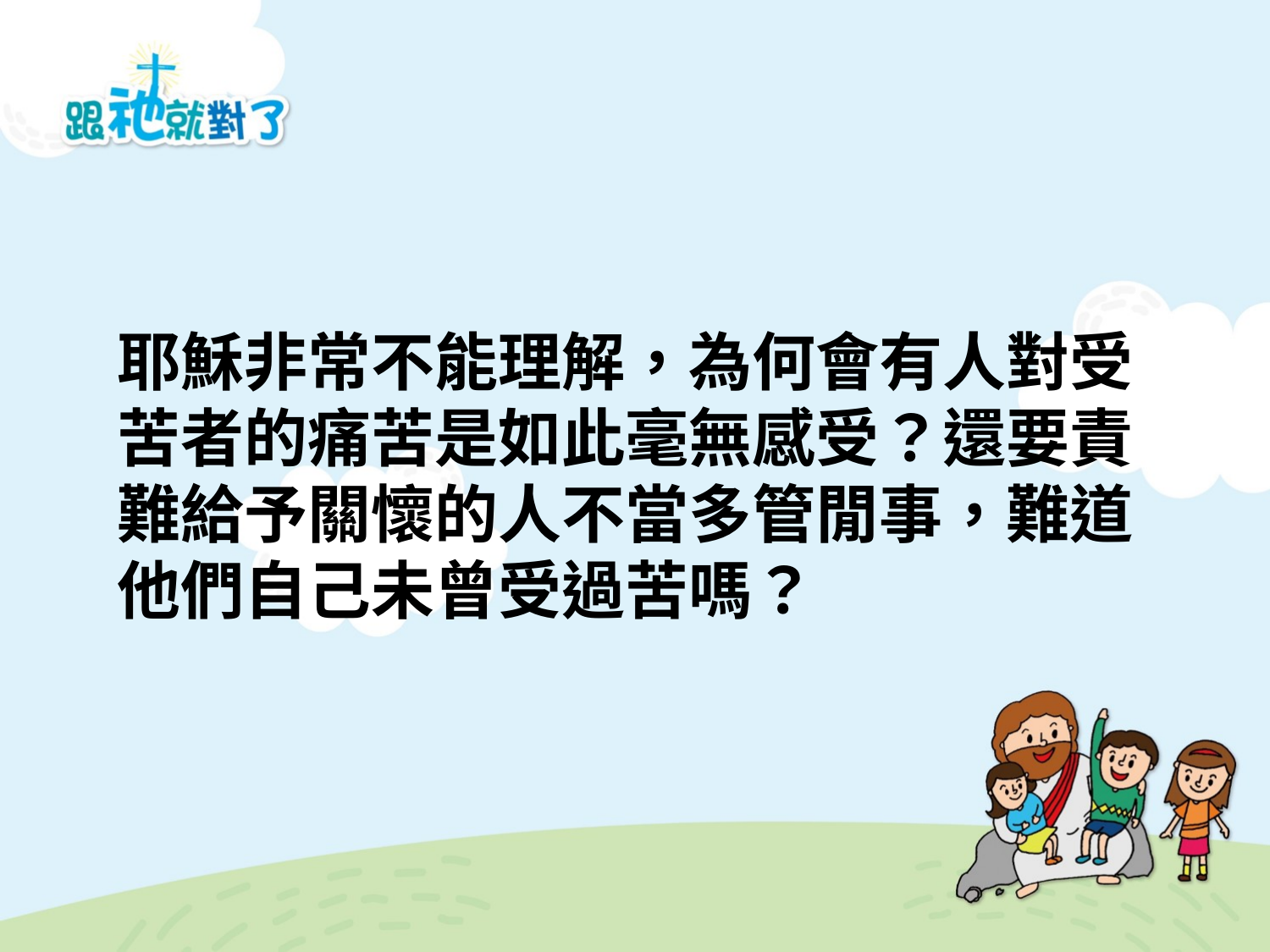

耶穌非常不能理解，為何會有人對受苦者的痛苦是如此毫無感受？還要責難給予關懷的人不當多管閒事，難道他們自己未曾受過苦嗎？